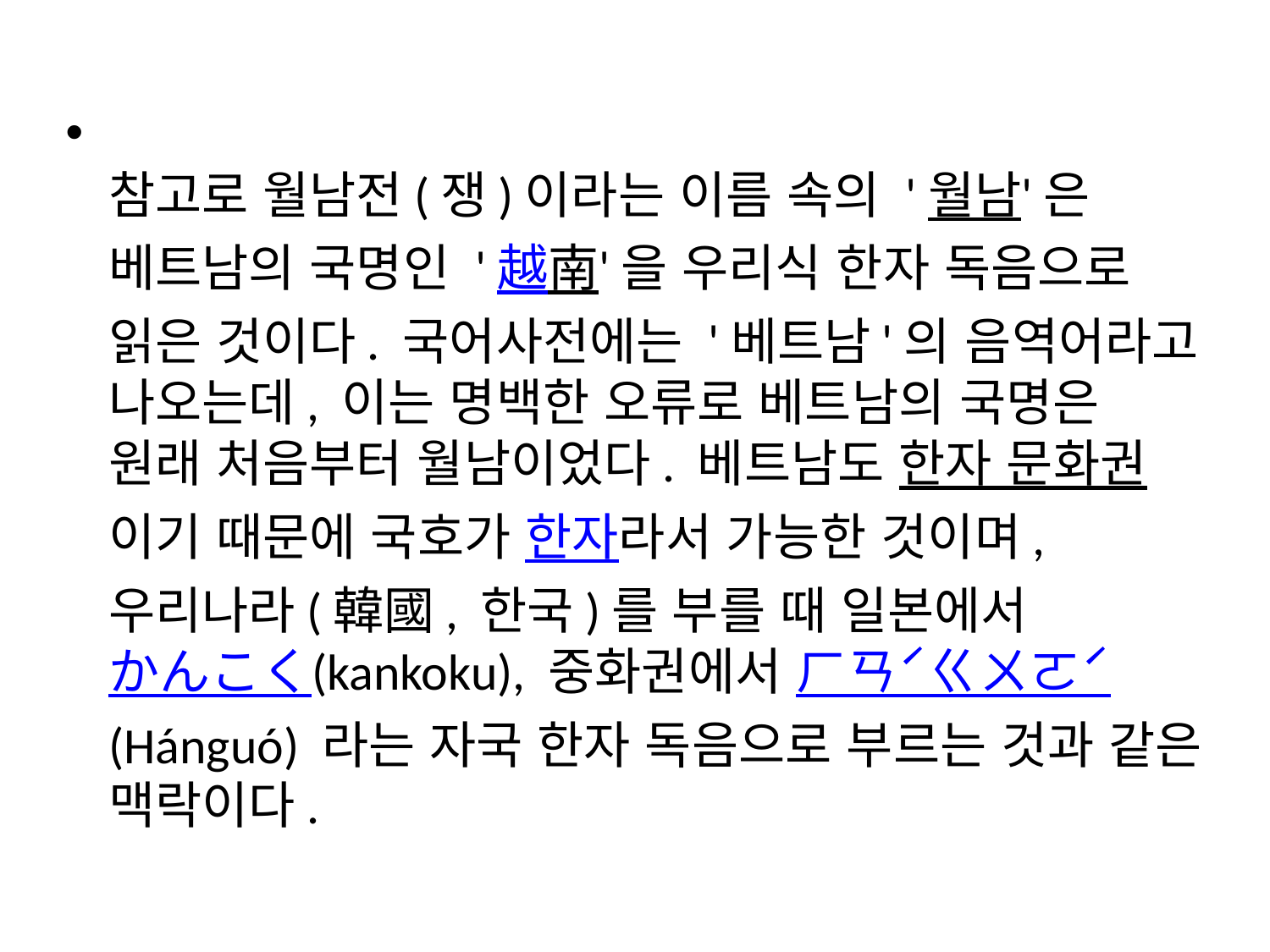

참고로 월남전(쟁)이라는 이름 속의 '월남'은 베트남의 국명인 '越南'을 우리식 한자 독음으로 읽은 것이다. 국어사전에는 '베트남'의 음역어라고 나오는데, 이는 명백한 오류로 베트남의 국명은 원래 처음부터 월남이었다. 베트남도 한자 문화권이기 때문에 국호가 한자라서 가능한 것이며, 우리나라(韓國, 한국)를 부를 때 일본에서 かんこく(kankoku), 중화권에서 ㄏㄢˊㄍㄨㄛˊ(Hánguó) 라는 자국 한자 독음으로 부르는 것과 같은 맥락이다.